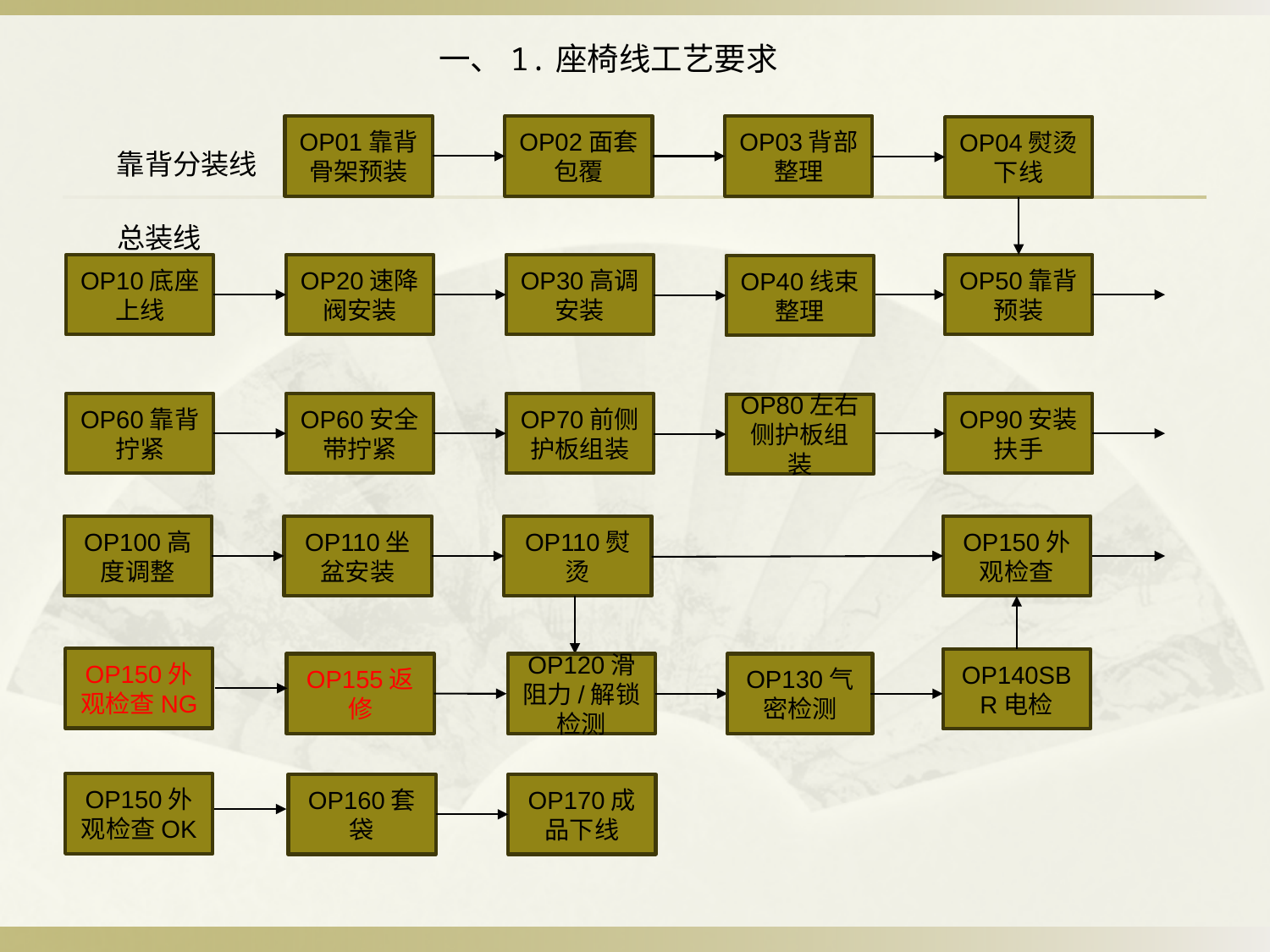

一、1.座椅线工艺要求

OP01靠背骨架预装
OP02面套包覆
OP03背部整理
OP04熨烫下线
靠背分装线
总装线
OP10底座上线
OP20速降阀安装
OP30高调安装
OP50靠背预装
OP40线束整理
OP60靠背拧紧
OP60安全带拧紧
OP70前侧护板组装
OP90安装扶手
OP80左右侧护板组装
OP100高度调整
OP110坐盆安装
OP110熨烫
OP150外观检查
OP150外观检查NG
OP140SBR电检
OP155返修
OP120滑阻力/解锁检测
OP130气密检测
OP150外观检查OK
OP160套袋
OP170成品下线